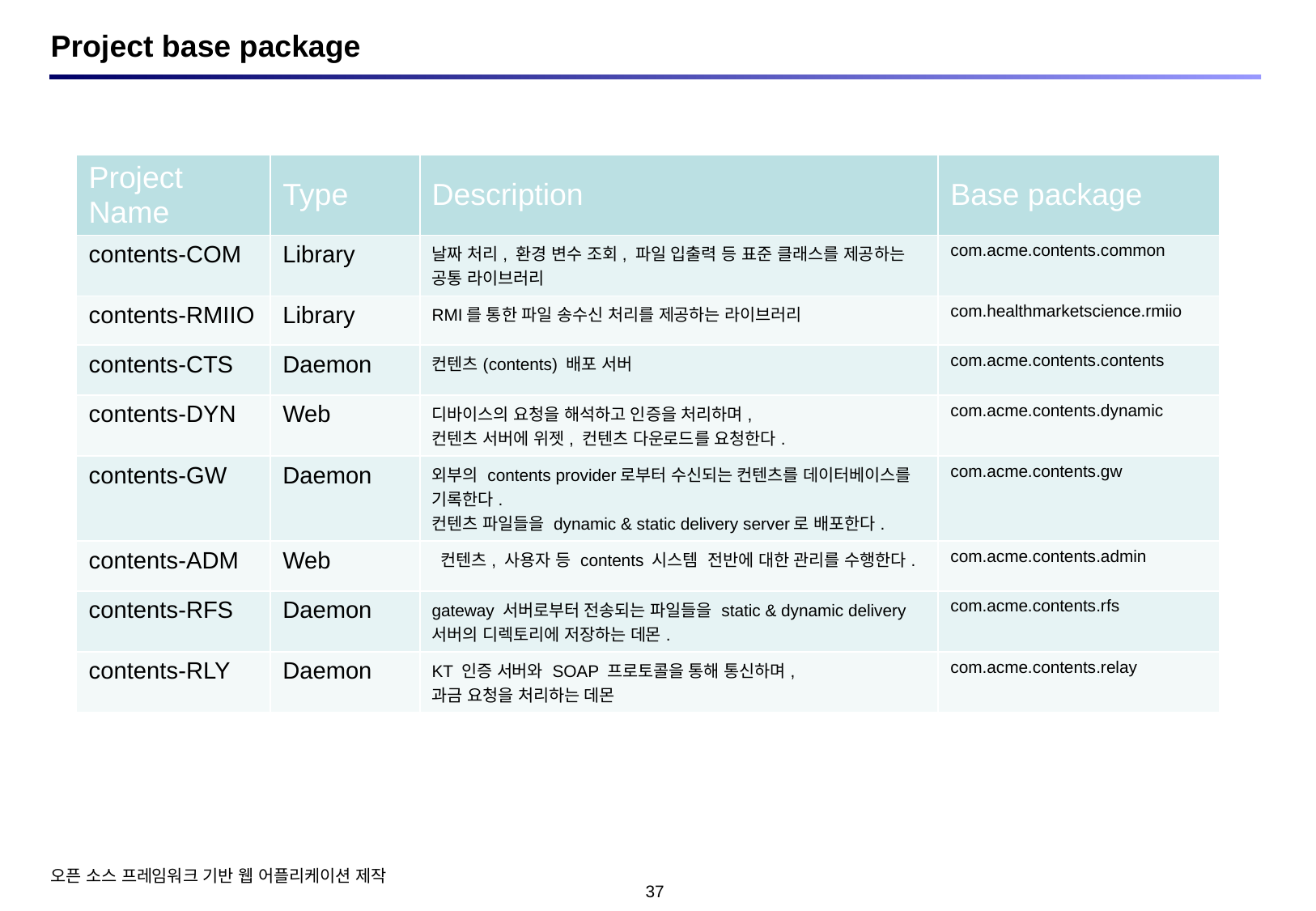

# Project base package
| Project Name | Type | Description | Base package |
| --- | --- | --- | --- |
| contents-COM | Library | 날짜 처리, 환경 변수 조회, 파일 입출력 등 표준 클래스를 제공하는 공통 라이브러리 | com.acme.contents.common |
| contents-RMIIO | Library | RMI를 통한 파일 송수신 처리를 제공하는 라이브러리 | com.healthmarketscience.rmiio |
| contents-CTS | Daemon | 컨텐츠(contents) 배포 서버 | com.acme.contents.contents |
| contents-DYN | Web | 디바이스의 요청을 해석하고 인증을 처리하며, 컨텐츠 서버에 위젯, 컨텐츠 다운로드를 요청한다. | com.acme.contents.dynamic |
| contents-GW | Daemon | 외부의 contents provider로부터 수신되는 컨텐츠를 데이터베이스를 기록한다. 컨텐츠 파일들을 dynamic & static delivery server로 배포한다. | com.acme.contents.gw |
| contents-ADM | Web | 컨텐츠, 사용자 등 contents 시스템 전반에 대한 관리를 수행한다. | com.acme.contents.admin |
| contents-RFS | Daemon | gateway 서버로부터 전송되는 파일들을 static & dynamic delivery 서버의 디렉토리에 저장하는 데몬. | com.acme.contents.rfs |
| contents-RLY | Daemon | KT 인증 서버와 SOAP 프로토콜을 통해 통신하며, 과금 요청을 처리하는 데몬 | com.acme.contents.relay |